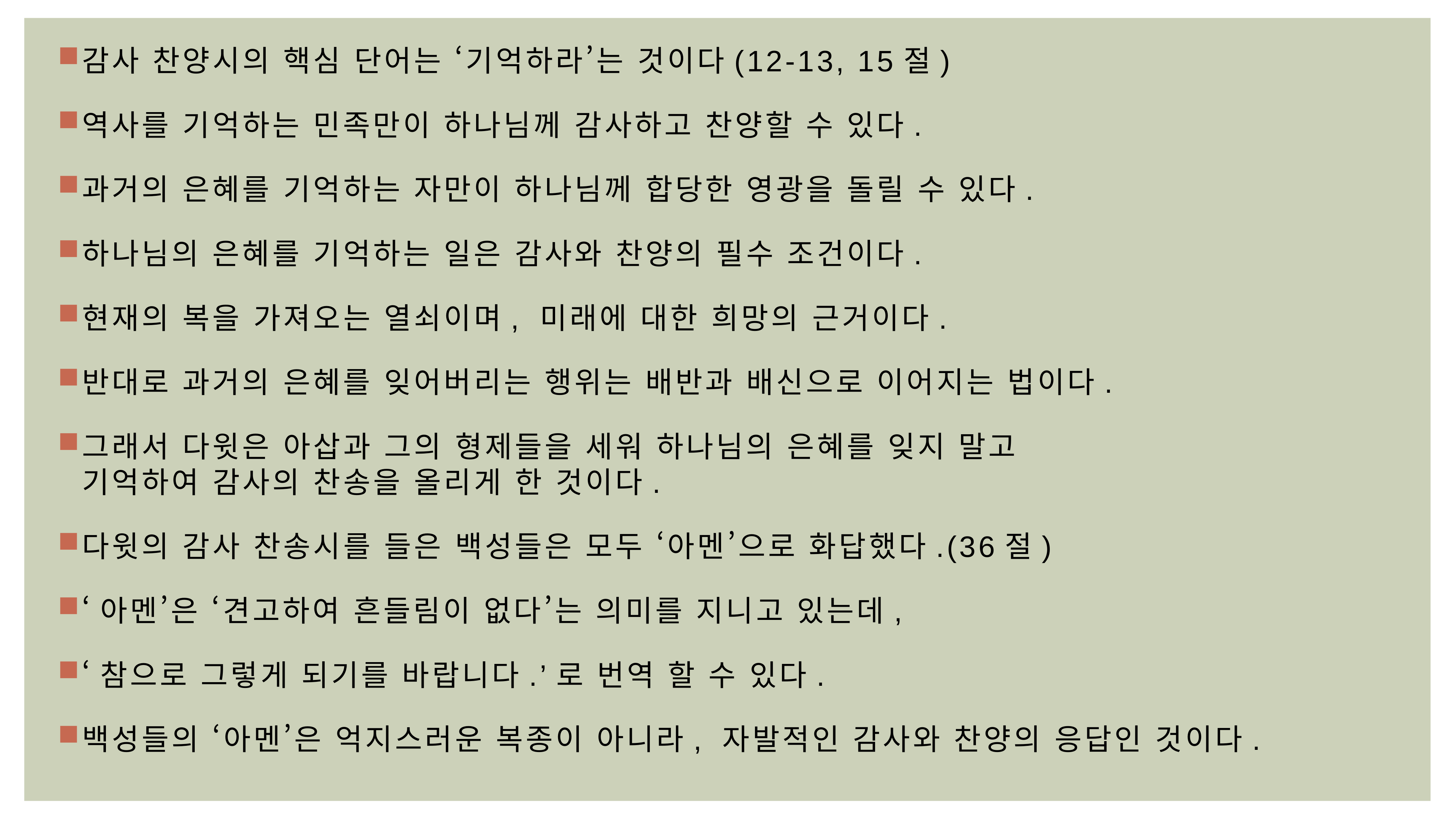

감사 찬양시의 핵심 단어는 ‘기억하라’는 것이다(12-13, 15절)
역사를 기억하는 민족만이 하나님께 감사하고 찬양할 수 있다.
과거의 은혜를 기억하는 자만이 하나님께 합당한 영광을 돌릴 수 있다.
하나님의 은혜를 기억하는 일은 감사와 찬양의 필수 조건이다.
현재의 복을 가져오는 열쇠이며, 미래에 대한 희망의 근거이다.
반대로 과거의 은혜를 잊어버리는 행위는 배반과 배신으로 이어지는 법이다.
그래서 다윗은 아삽과 그의 형제들을 세워 하나님의 은혜를 잊지 말고
기억하여 감사의 찬송을 올리게 한 것이다.
다윗의 감사 찬송시를 들은 백성들은 모두 ‘아멘’으로 화답했다.(36절)
‘아멘’은 ‘견고하여 흔들림이 없다’는 의미를 지니고 있는데,
‘참으로 그렇게 되기를 바랍니다.’로 번역 할 수 있다.
백성들의 ‘아멘’은 억지스러운 복종이 아니라, 자발적인 감사와 찬양의 응답인 것이다.